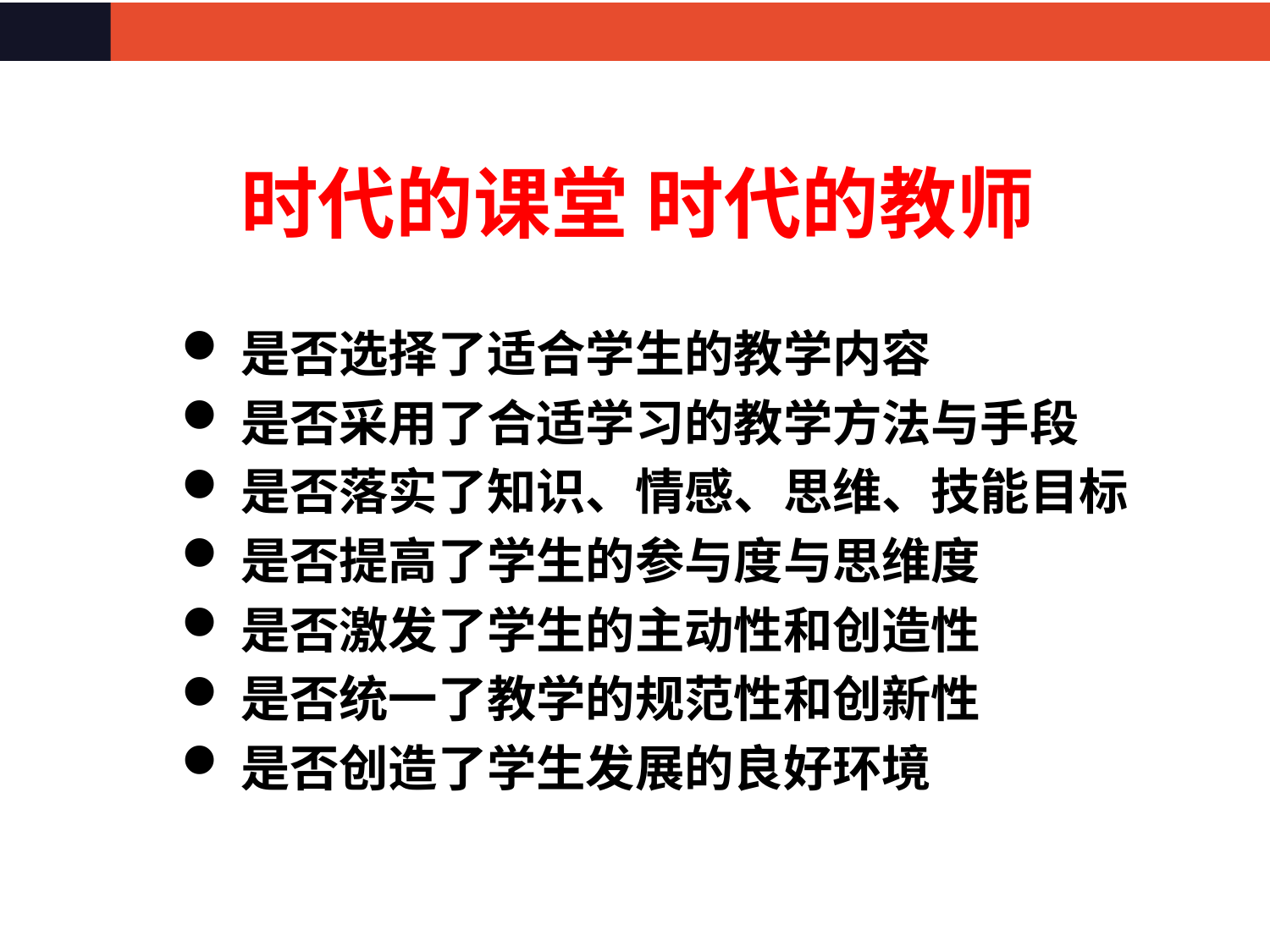

时代的课堂 时代的教师
是否选择了适合学生的教学内容
是否采用了合适学习的教学方法与手段
是否落实了知识、情感、思维、技能目标
是否提高了学生的参与度与思维度
是否激发了学生的主动性和创造性
是否统一了教学的规范性和创新性
是否创造了学生发展的良好环境